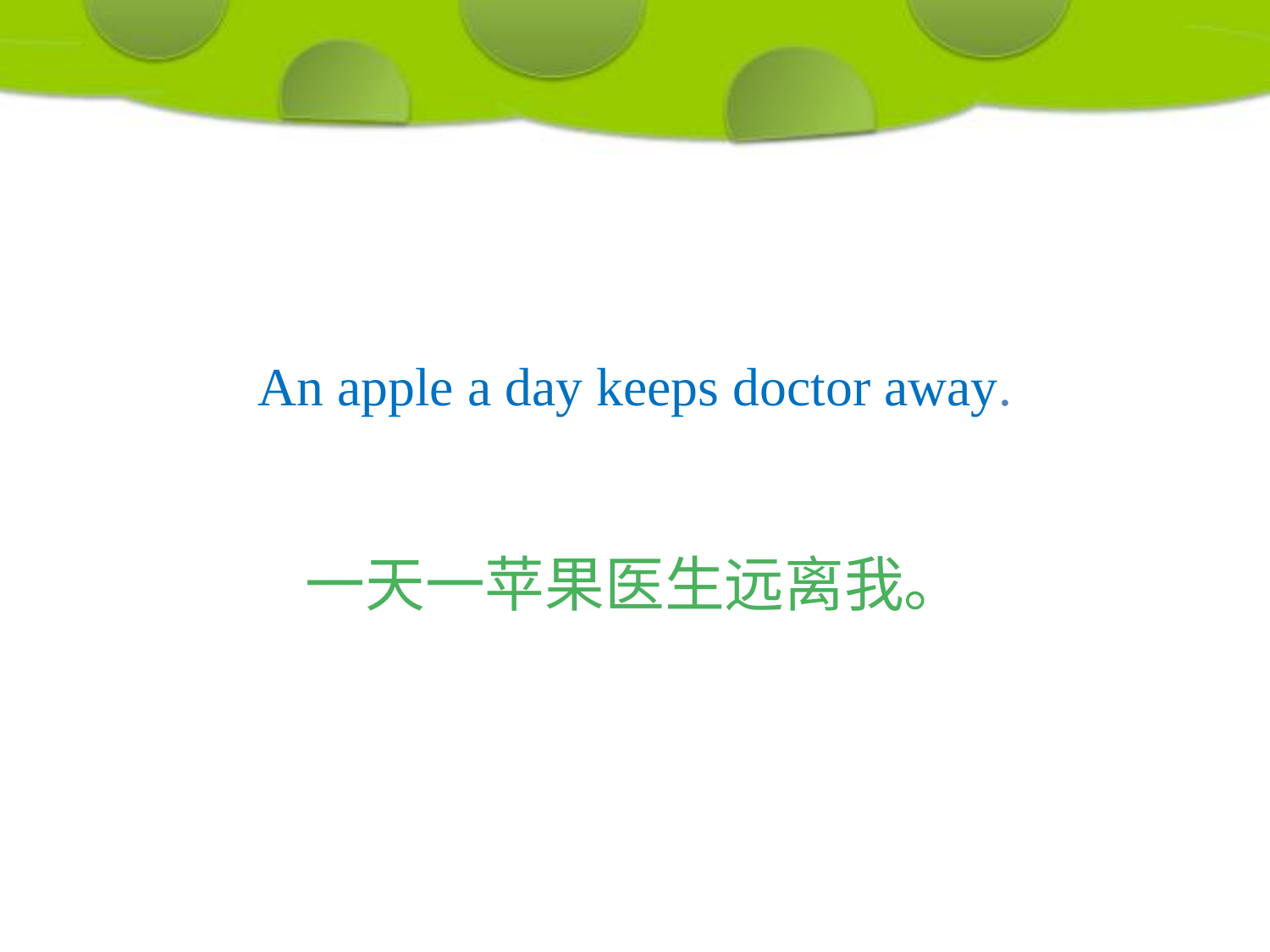

An apple a day keeps doctor away.
一天一苹果医生远离我。